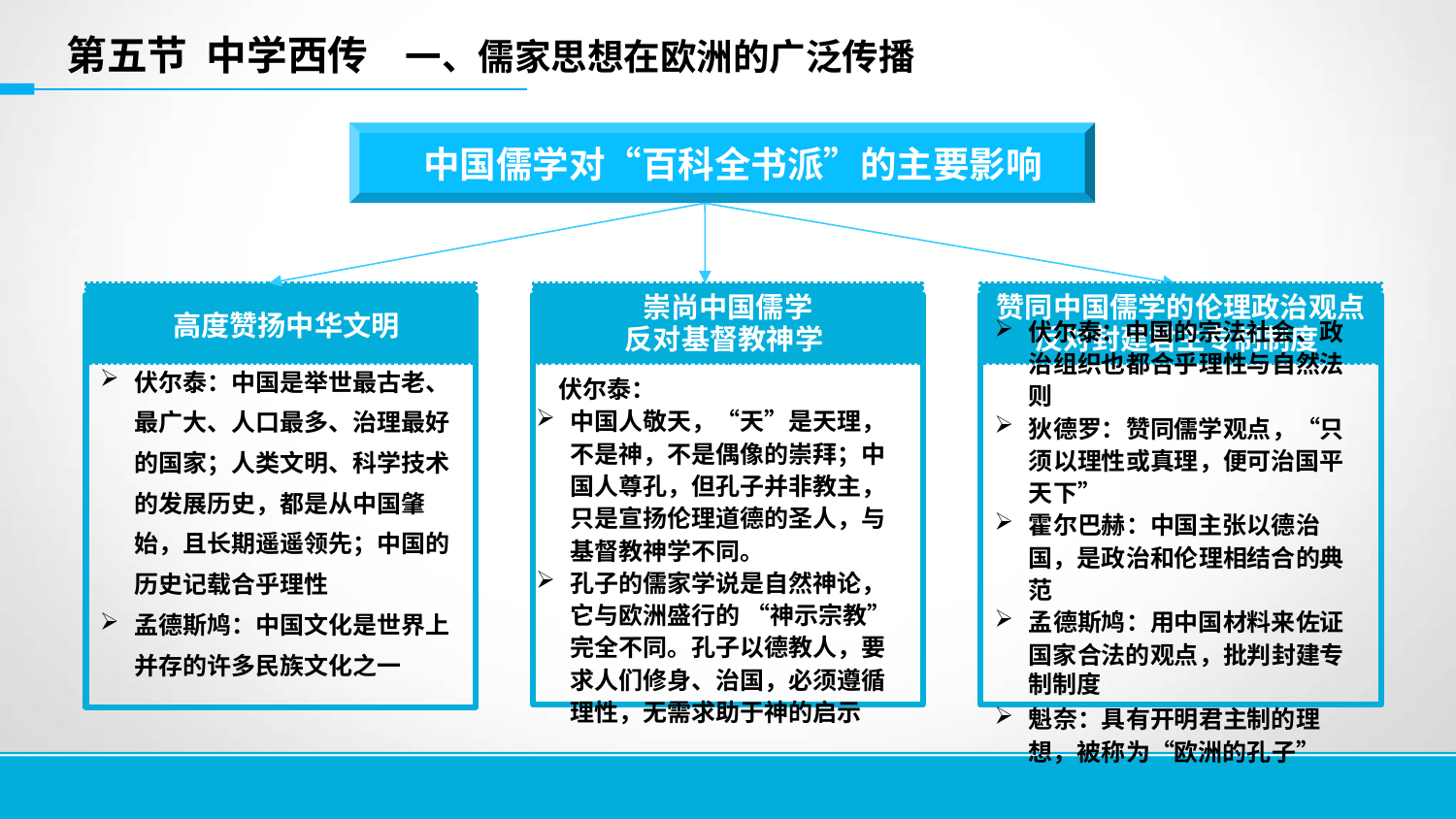

第五节  中学西传    一、儒家思想在欧洲的广泛传播

中国儒学对“百科全书派”的主要影响

崇尚中国儒学
反对基督教神学
赞同中国儒学的伦理政治观点反对封建君主专制制度

高度赞扬中华文明
   伏尔泰：
中国人敬天，“天”是天理，不是神，不是偶像的崇拜；中国人尊孔，但孔子并非教主，只是宣扬伦理道德的圣人，与基督教神学不同。
孔子的儒家学说是自然神论，它与欧洲盛行的 “神示宗教”完全不同。孔子以德教人，要求人们修身、治国，必须遵循理性，无需求助于神的启示

伏尔泰：中国是举世最古老、最广大、人口最多、治理最好的国家；人类文明、科学技术的发展历史，都是从中国肇始，且长期遥遥领先；中国的历史记载合乎理性
孟德斯鸠：中国文化是世界上并存的许多民族文化之一
伏尔泰：中国的宗法社会、政治组织也都合乎理性与自然法则
狄德罗：赞同儒学观点，“只须以理性或真理，便可治国平天下”
霍尔巴赫：中国主张以德治国，是政治和伦理相结合的典范
孟德斯鸠：用中国材料来佐证国家合法的观点，批判封建专制制度
魁奈：具有开明君主制的理想，被称为“欧洲的孔子”

14
14